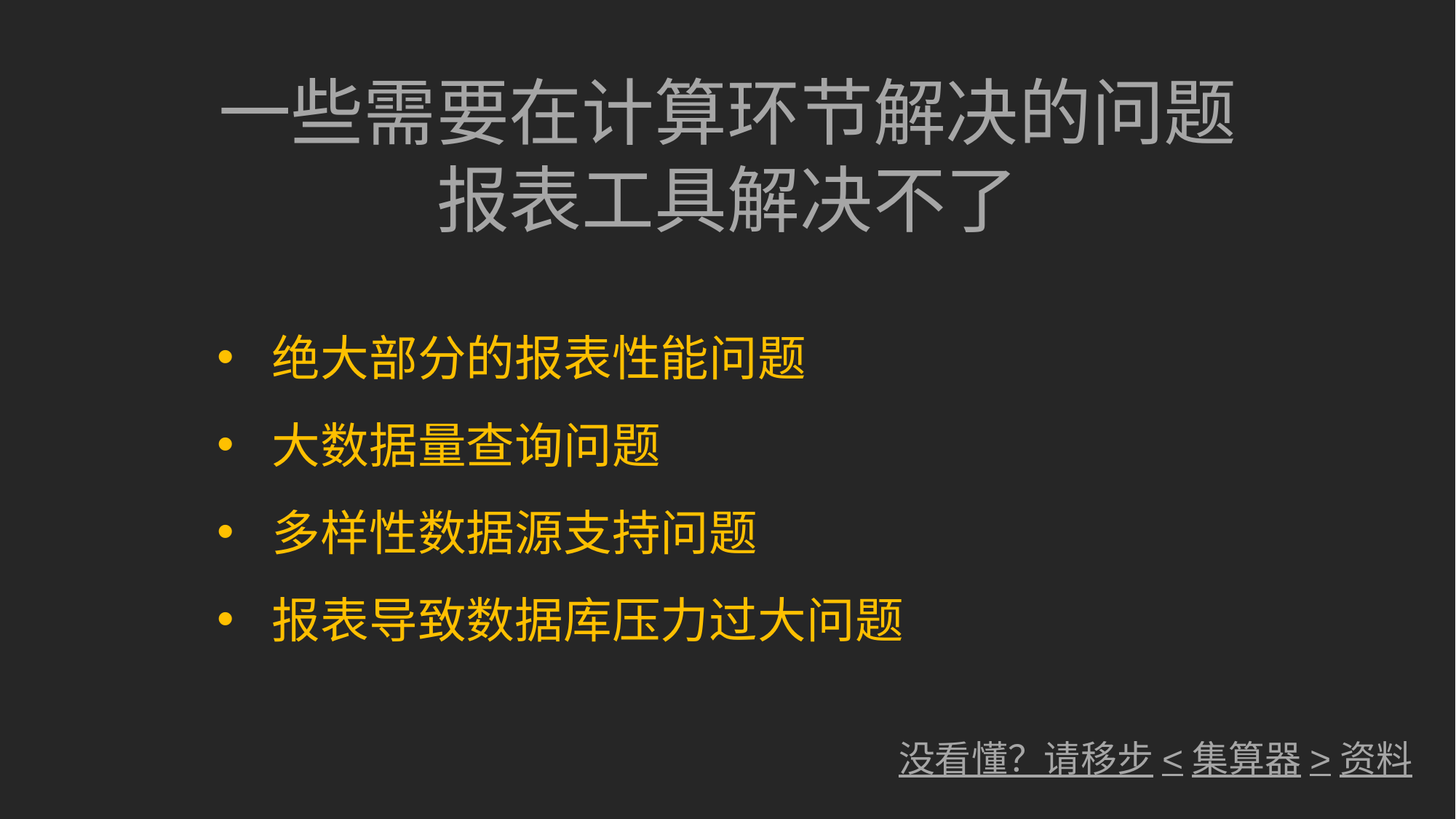

一些需要在计算环节解决的问题
报表工具解决不了
绝大部分的报表性能问题
大数据量查询问题
多样性数据源支持问题
报表导致数据库压力过大问题
没看懂？请移步<集算器>资料